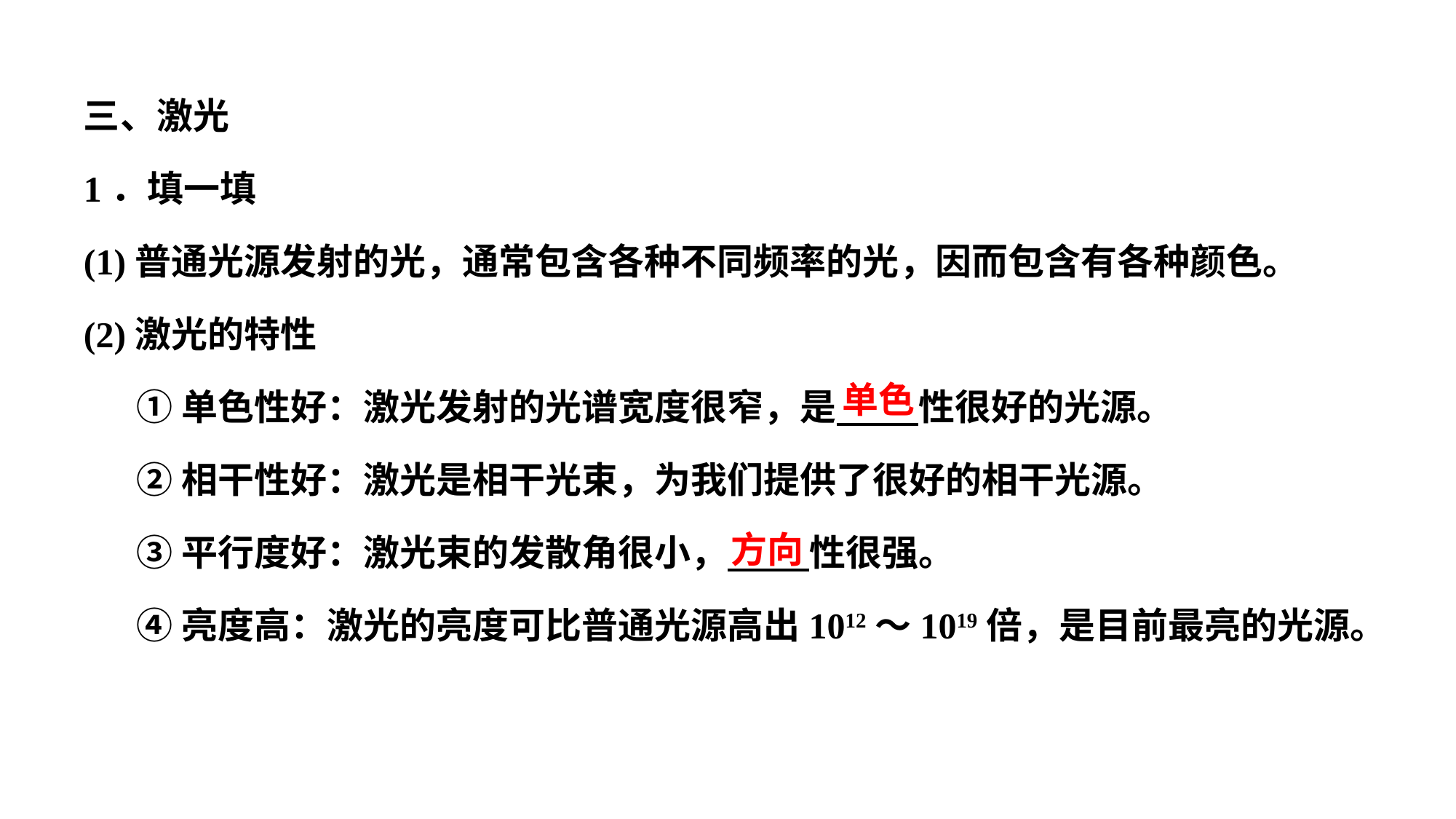

三、激光
1．填一填
(1)普通光源发射的光，通常包含各种不同频率的光，因而包含有各种颜色。
(2)激光的特性
①单色性好：激光发射的光谱宽度很窄，是          性很好的光源。
②相干性好：激光是相干光束，为我们提供了很好的相干光源。
③平行度好：激光束的发散角很小，          性很强。
④亮度高：激光的亮度可比普通光源高出1012～1019倍，是目前最亮的光源。
单色
方向